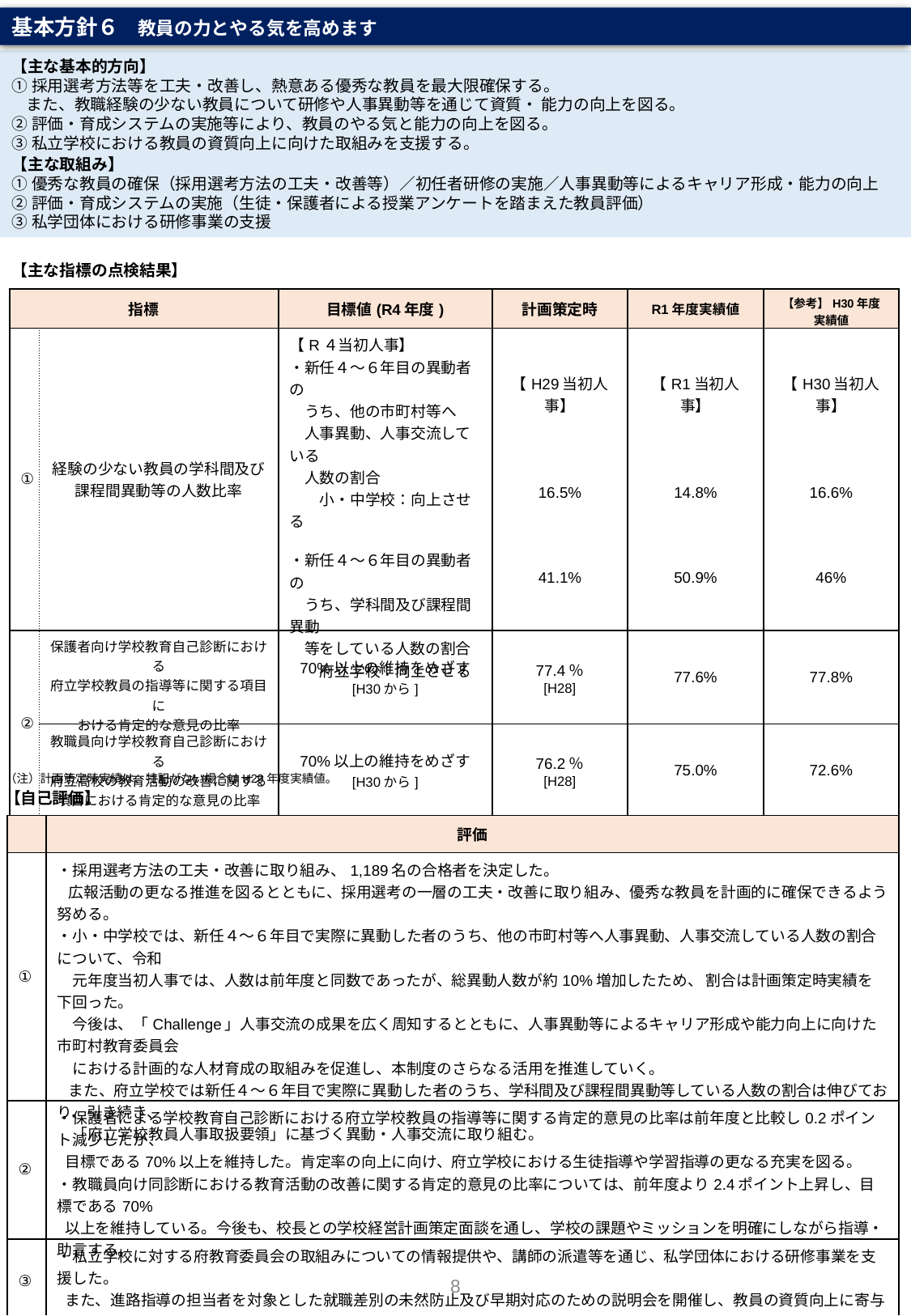

基本方針６　教員の力とやる気を高めます
【主な基本的方向】
①採用選考方法等を工夫・改善し、熱意ある優秀な教員を最大限確保する。
   また、教職経験の少ない教員について研修や人事異動等を通じて資質・ 能力の向上を図る。
②評価・育成システムの実施等により、教員のやる気と能力の向上を図る。
③私立学校における教員の資質向上に向けた取組みを支援する。

【主な取組み】
①優秀な教員の確保（採用選考方法の工夫・改善等）／初任者研修の実施／人事異動等によるキャリア形成・能力の向上
②評価・育成システムの実施（生徒・保護者による授業アンケートを踏まえた教員評価）
③私学団体における研修事業の支援
【主な指標の点検結果】
| 指標 |  | 目標値(R4年度) | 計画策定時 | R1年度実績値 | 【参考】H30年度 実績値 |
| --- | --- | --- | --- | --- | --- |
| ① | 経験の少ない教員の学科間及び 課程間異動等の人数比率 | 【R４当初人事】 ・新任４～６年目の異動者の 　うち、他の市町村等へ 　人事異動、人事交流している 　人数の割合 　　小・中学校：向上させる　 ・新任４～６年目の異動者の 　うち、学科間及び課程間異動 　等をしている人数の割合 　　府立学校：向上させる | 【H29当初人事】 16.5% 41.1% | 【R1当初人事】 14.8% 50.9% | 【H30当初人事】 16.6% 46% |
| ② | 保護者向け学校教育自己診断における 府立学校教員の指導等に関する項目に おける肯定的な意見の比率 | 70%以上の維持をめざす [H30から] | 77.4％ [H28] | 77.6% | 77.8% |
|  | 教職員向け学校教育自己診断における 府立高校の教育活動の改善に関する 項目における肯定的な意見の比率 | 70%以上の維持をめざす [H30から] | 76.2％ [H28] | 75.0% | 72.6% |

（注）計画策定時実績は、特記がない場合はH29年度実績値。
【自己評価】
|  | 評価 |
| --- | --- |
| ① | ・採用選考方法の工夫・改善に取り組み、1,189名の合格者を決定した。 広報活動の更なる推進を図るとともに、採用選考の一層の工夫・改善に取り組み、優秀な教員を計画的に確保できるよう努める。 ・小・中学校では、新任４～６年目で実際に異動した者のうち、他の市町村等へ人事異動、人事交流している人数の割合について、令和 　元年度当初人事では、人数は前年度と同数であったが、総異動人数が約10%増加したため、 割合は計画策定時実績を下回った。 　今後は、「Challenge」人事交流の成果を広く周知するとともに、人事異動等によるキャリア形成や能力向上に向けた市町村教育委員会 　における計画的な人材育成の取組みを促進し、本制度のさらなる活用を推進していく。 また、府立学校では新任４～６年目で実際に異動した者のうち、学科間及び課程間異動等している人数の割合は伸びており、引き続き、 　「府立学校教員人事取扱要領」に基づく異動・人事交流に取り組む。 |
| ② | ・保護者による学校教育自己診断における府立学校教員の指導等に関する肯定的意見の比率は前年度と比較し0.2ポイント減少したが、 目標である70%以上を維持した。肯定率の向上に向け、府立学校における生徒指導や学習指導の更なる充実を図る。 ・教職員向け同診断における教育活動の改善に関する肯定的意見の比率については、前年度より2.4ポイント上昇し、目標である70% 以上を維持している。今後も、校長との学校経営計画策定面談を通し、学校の課題やミッションを明確にしながら指導・助言する。 |
| ③ | ・私立学校に対する府教育委員会の取組みについての情報提供や、講師の派遣等を通じ、私学団体における研修事業を支援した。 また、進路指導の担当者を対象とした就職差別の未然防止及び早期対応のための説明会を開催し、教員の資質向上に寄与した。 |
8